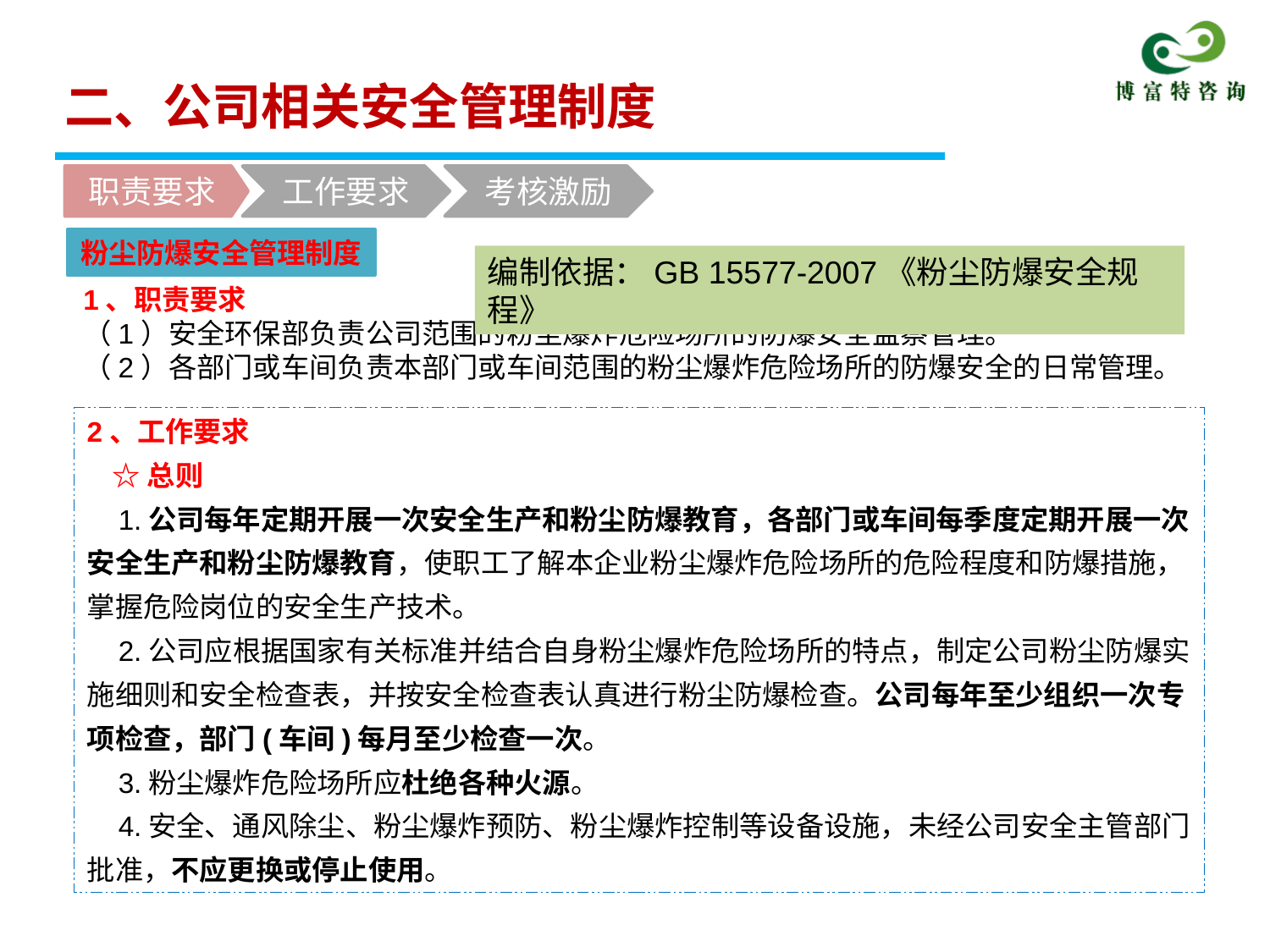

二、公司相关安全管理制度
职责要求
工作要求
考核激励
粉尘防爆安全管理制度
编制依据：GB 15577-2007《粉尘防爆安全规程》
1、职责要求
（1）安全环保部负责公司范围的粉尘爆炸危险场所的防爆安全监察管理。
（2）各部门或车间负责本部门或车间范围的粉尘爆炸危险场所的防爆安全的日常管理。
2、工作要求
    ☆总则
    1.公司每年定期开展一次安全生产和粉尘防爆教育，各部门或车间每季度定期开展一次安全生产和粉尘防爆教育，使职工了解本企业粉尘爆炸危险场所的危险程度和防爆措施，掌握危险岗位的安全生产技术。
    2.公司应根据国家有关标准并结合自身粉尘爆炸危险场所的特点，制定公司粉尘防爆实施细则和安全检查表，并按安全检查表认真进行粉尘防爆检查。公司每年至少组织一次专项检查，部门(车间)每月至少检查一次。
    3.粉尘爆炸危险场所应杜绝各种火源。
    4.安全、通风除尘、粉尘爆炸预防、粉尘爆炸控制等设备设施，未经公司安全主管部门批准，不应更换或停止使用。